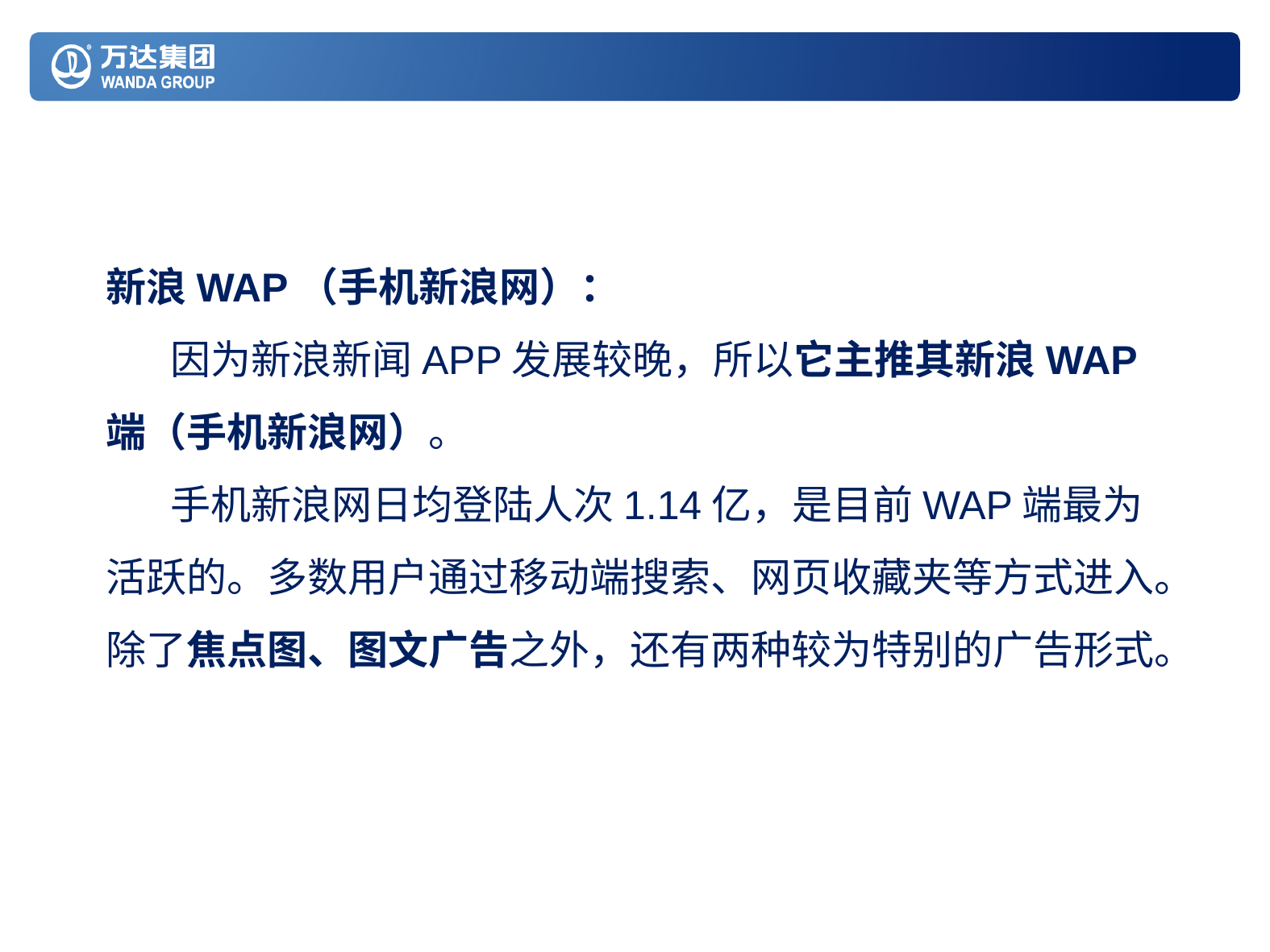

新浪WAP（手机新浪网）：
      因为新浪新闻APP发展较晚，所以它主推其新浪WAP端（手机新浪网）。
      手机新浪网日均登陆人次1.14亿，是目前WAP端最为活跃的。多数用户通过移动端搜索、网页收藏夹等方式进入。除了焦点图、图文广告之外，还有两种较为特别的广告形式。